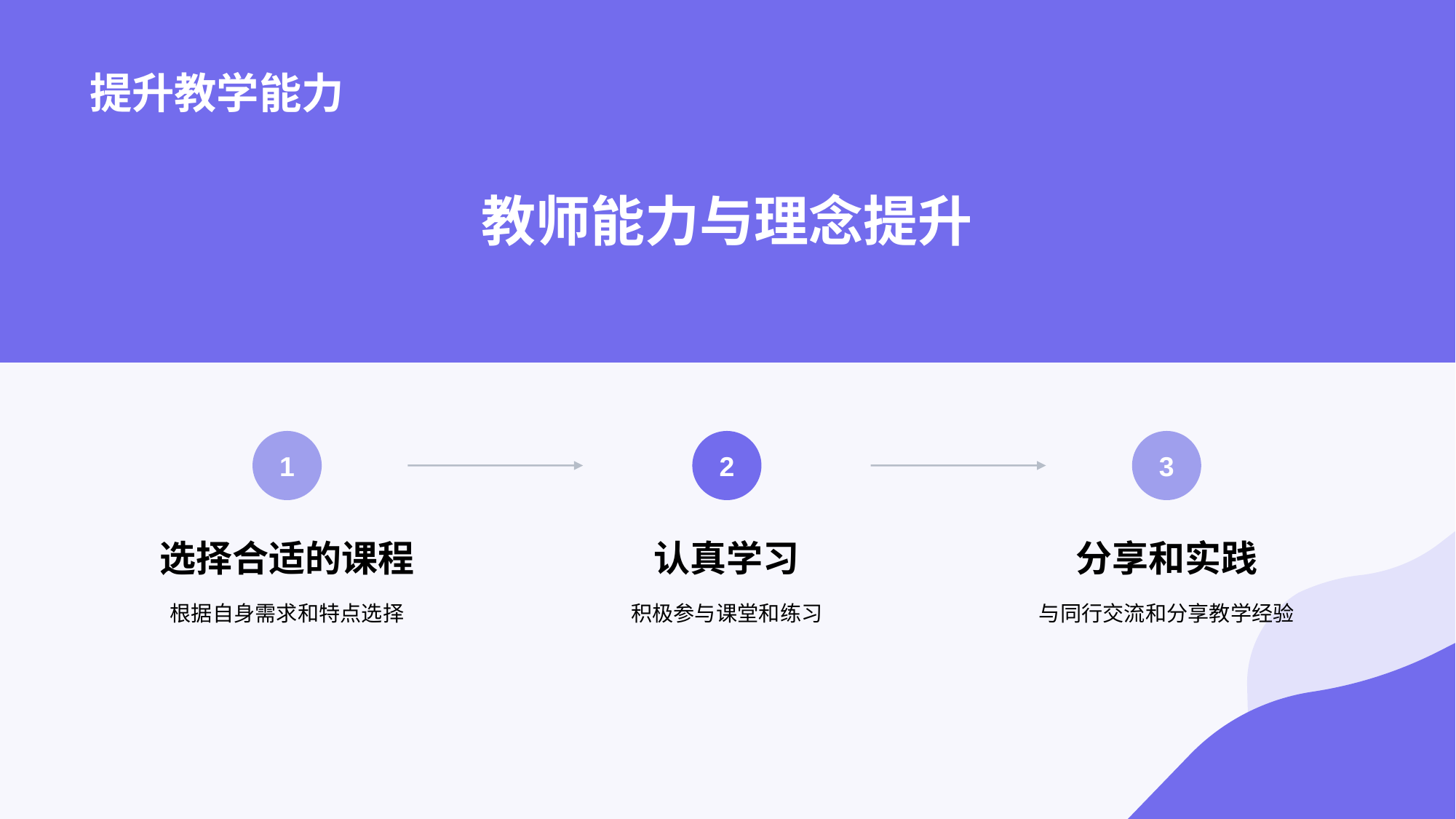

教师能力与理念提升
1
选择合适的课程
根据自身需求和特点选择
2
认真学习
积极参与课堂和练习
3
分享和实践
与同行交流和分享教学经验
# 提升教学能力